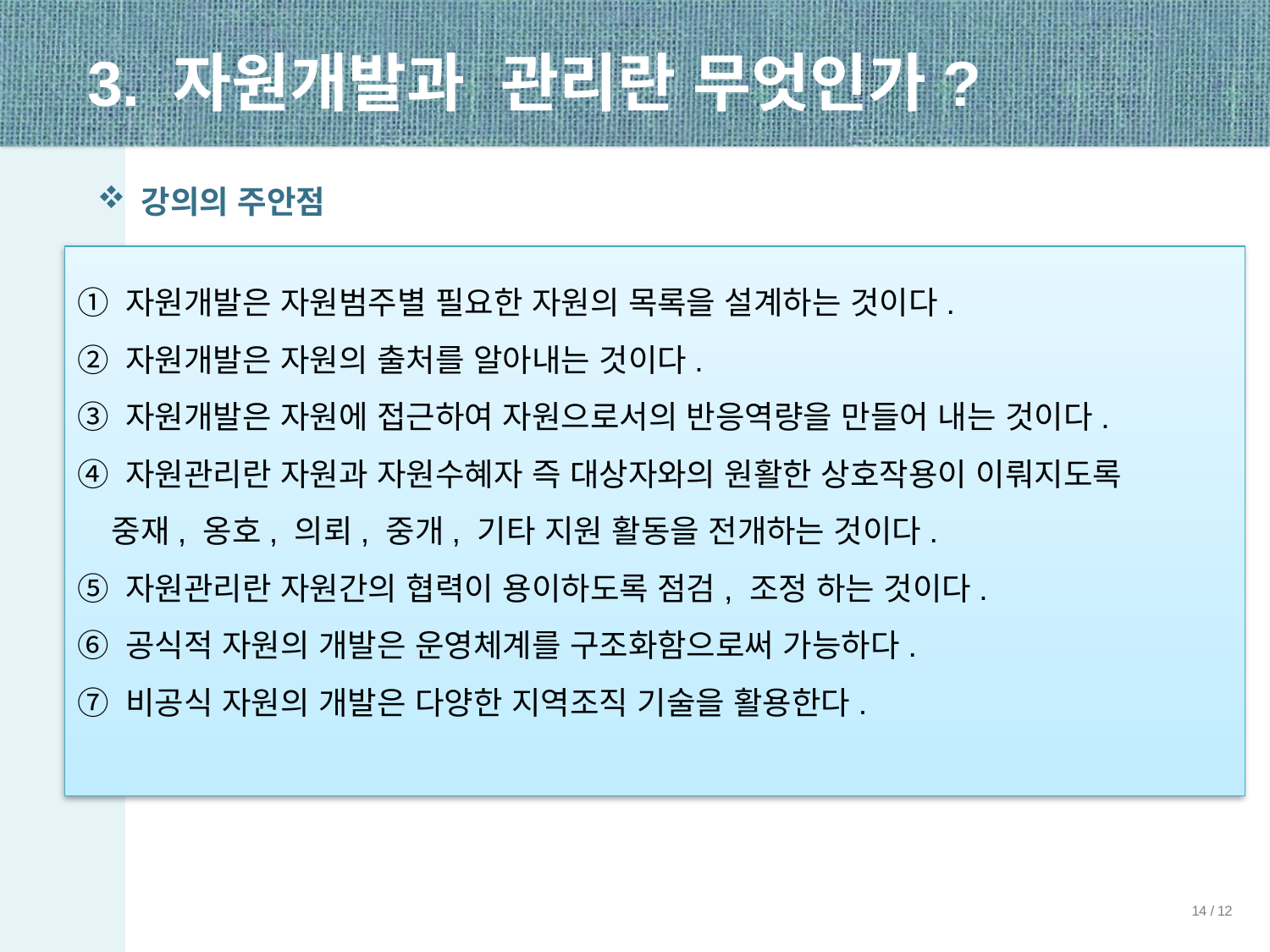

3. 자원개발과  관리란 무엇인가?
 강의의 주안점
① 자원개발은 자원범주별 필요한 자원의 목록을 설계하는 것이다.
② 자원개발은 자원의 출처를 알아내는 것이다.
③ 자원개발은 자원에 접근하여 자원으로서의 반응역량을 만들어 내는 것이다.
④ 자원관리란 자원과 자원수혜자 즉 대상자와의 원활한 상호작용이 이뤄지도록
   중재, 옹호, 의뢰, 중개, 기타 지원 활동을 전개하는 것이다.
⑤ 자원관리란 자원간의 협력이 용이하도록 점검, 조정 하는 것이다.
⑥ 공식적 자원의 개발은 운영체계를 구조화함으로써 가능하다.
⑦ 비공식 자원의 개발은 다양한 지역조직 기술을 활용한다.

 강의의 주안점
14 / 12